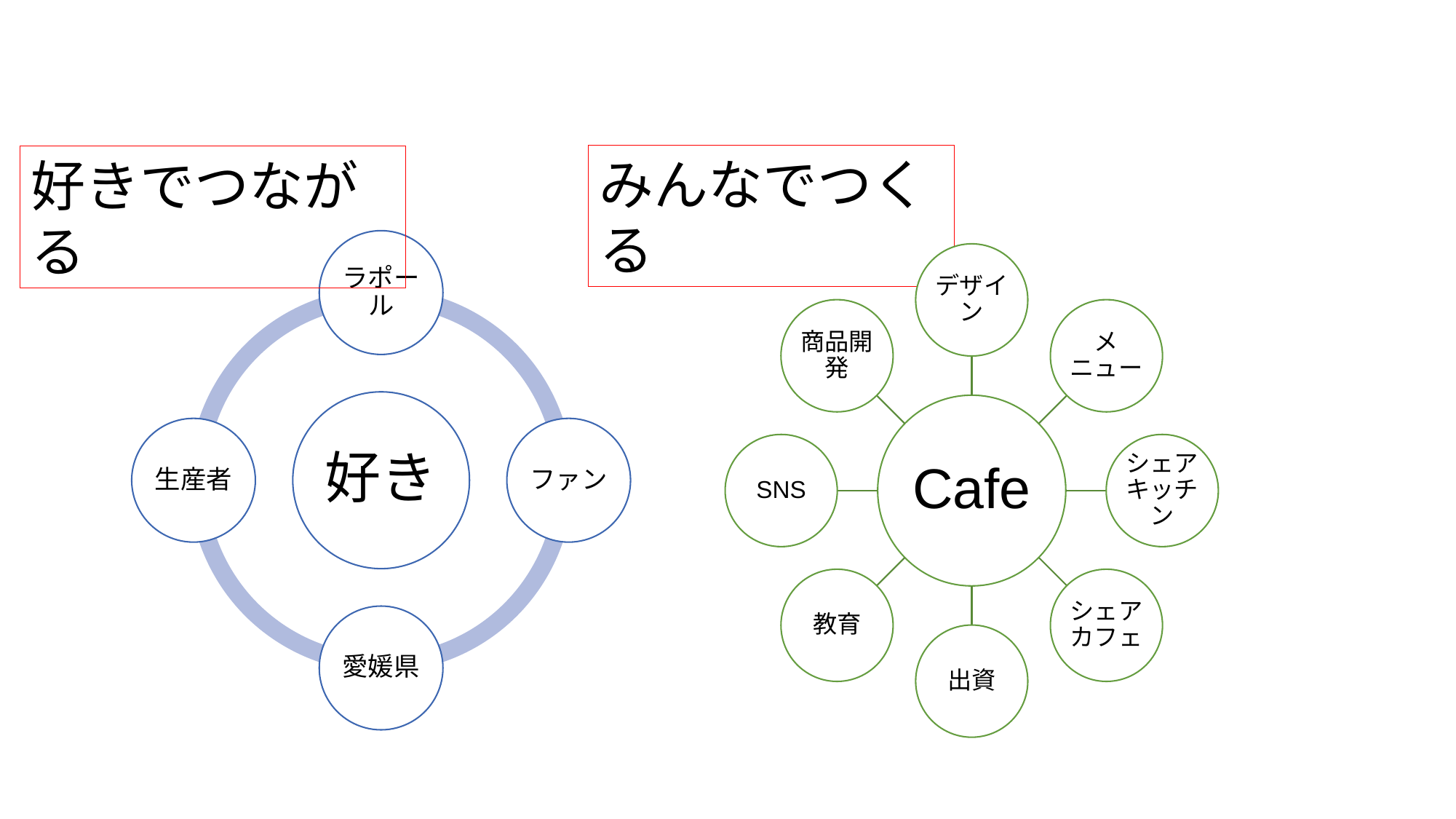

みんなでつくる
好きでつながる
好き
ラポール
ファン
愛媛県
生産者
Cafe

デザイン

メニュー

シェアキッチン

シェアカフェ

出資

教育

SNS

商品開発